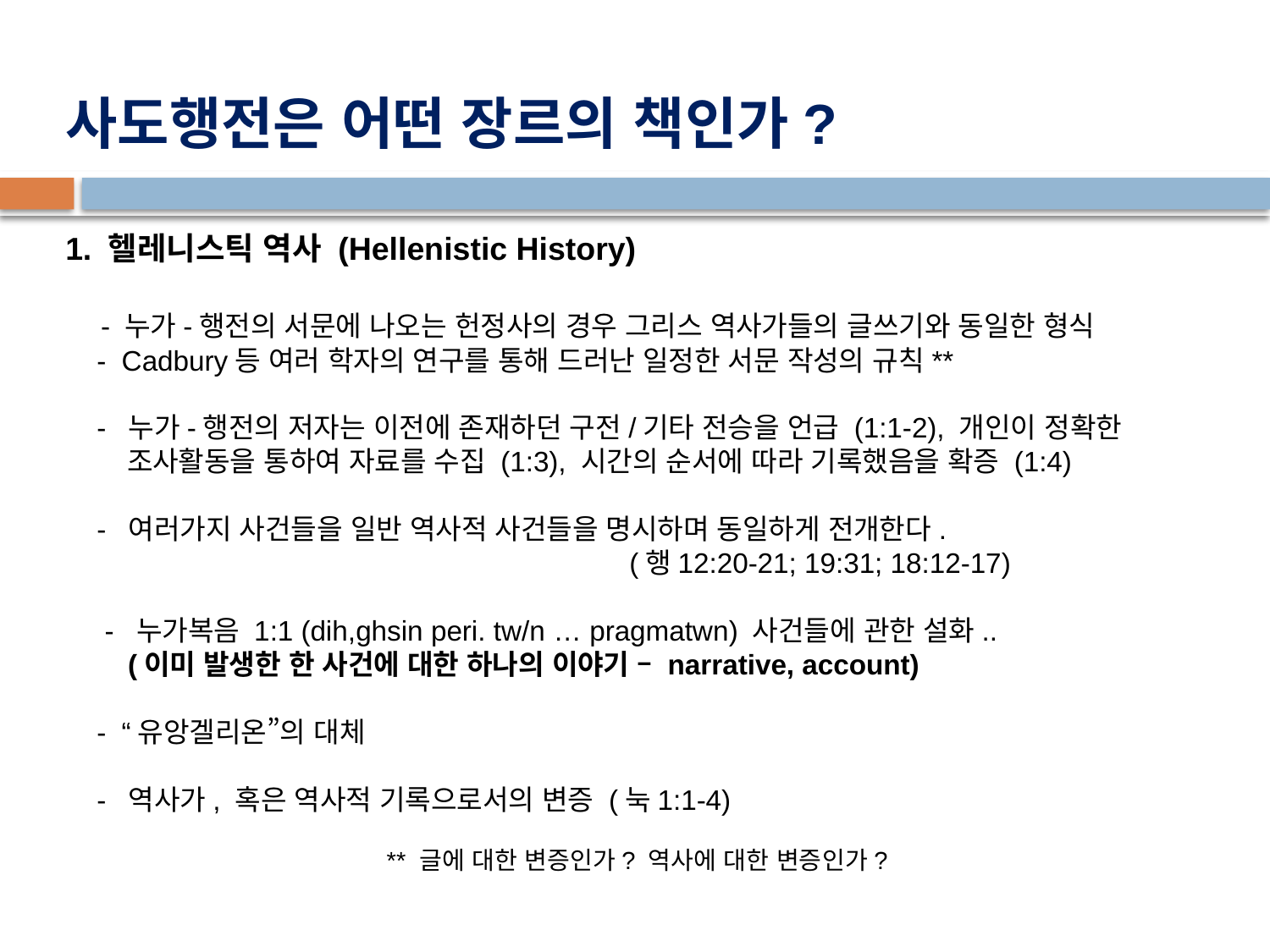

# 사도행전은 어떤 장르의 책인가?
1. 헬레니스틱 역사 (Hellenistic History)

    - 누가-행전의 서문에 나오는 헌정사의 경우 그리스 역사가들의 글쓰기와 동일한 형식
    -  Cadbury등 여러 학자의 연구를 통해 드러난 일정한 서문 작성의 규칙**

    -  누가-행전의 저자는 이전에 존재하던 구전/기타 전승을 언급 (1:1-2), 개인이 정확한
       조사활동을 통하여 자료를 수집 (1:3), 시간의 순서에 따라 기록했음을 확증 (1:4)

    -  여러가지 사건들을 일반 역사적 사건들을 명시하며 동일하게 전개한다.
                                                                        (행12:20-21; 19:31; 18:12-17)

     -  누가복음 1:1 (dih,ghsin peri. tw/n … pragmatwn) 사건들에 관한 설화..
        (이미 발생한 한 사건에 대한 하나의 이야기 – narrative, account)

    -  “유앙겔리온”의 대체

    -  역사가, 혹은 역사적 기록으로서의 변증 (눅1:1-4)

                                              ** 글에 대한 변증인가? 역사에 대한 변증인가?